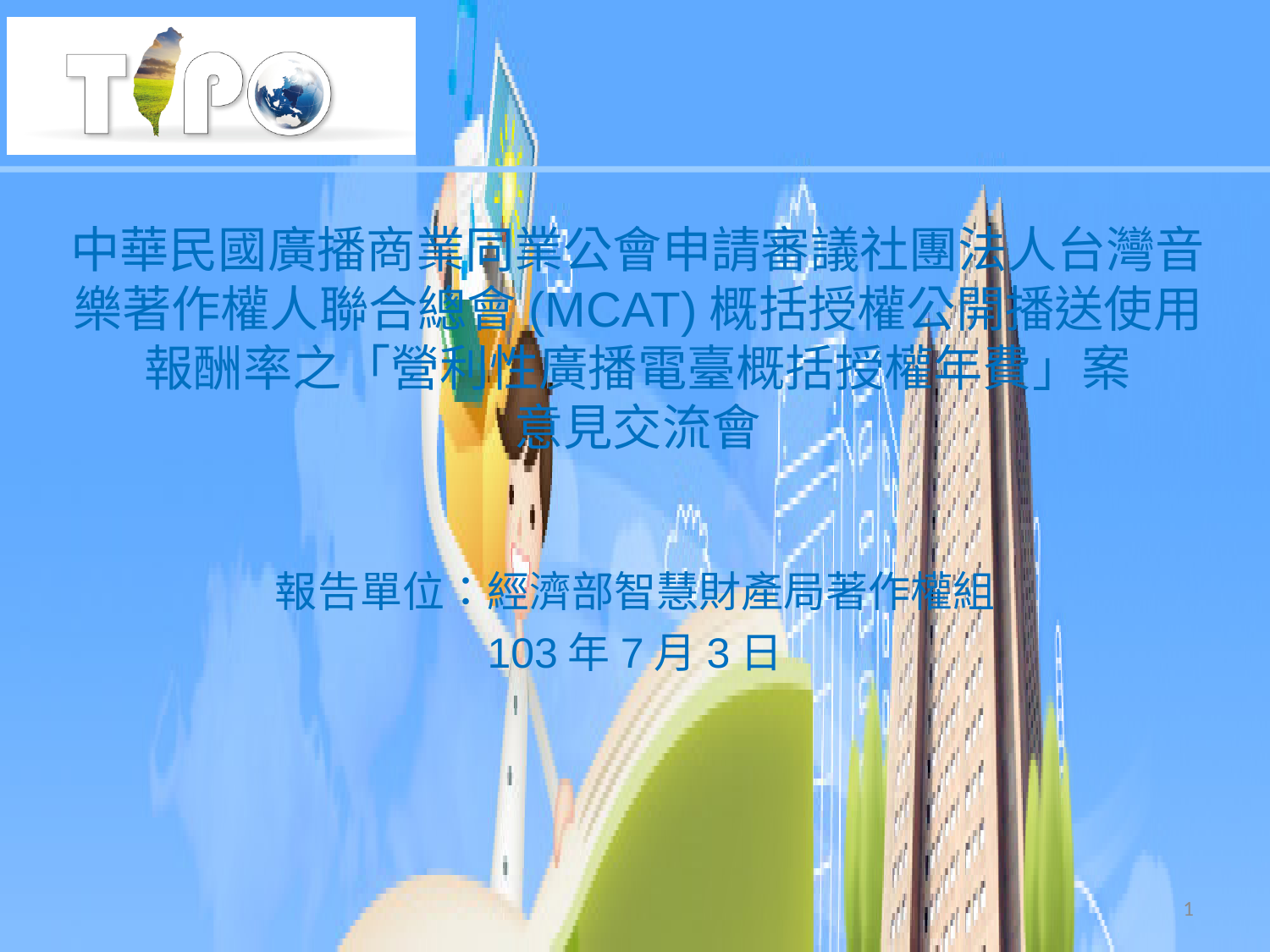

# 中華民國廣播商業同業公會申請審議社團法人台灣音樂著作權人聯合總會(MCAT)概括授權公開播送使用報酬率之「營利性廣播電臺概括授權年費」案 意見交流會
報告單位：經濟部智慧財產局著作權組
103年7月3日

1